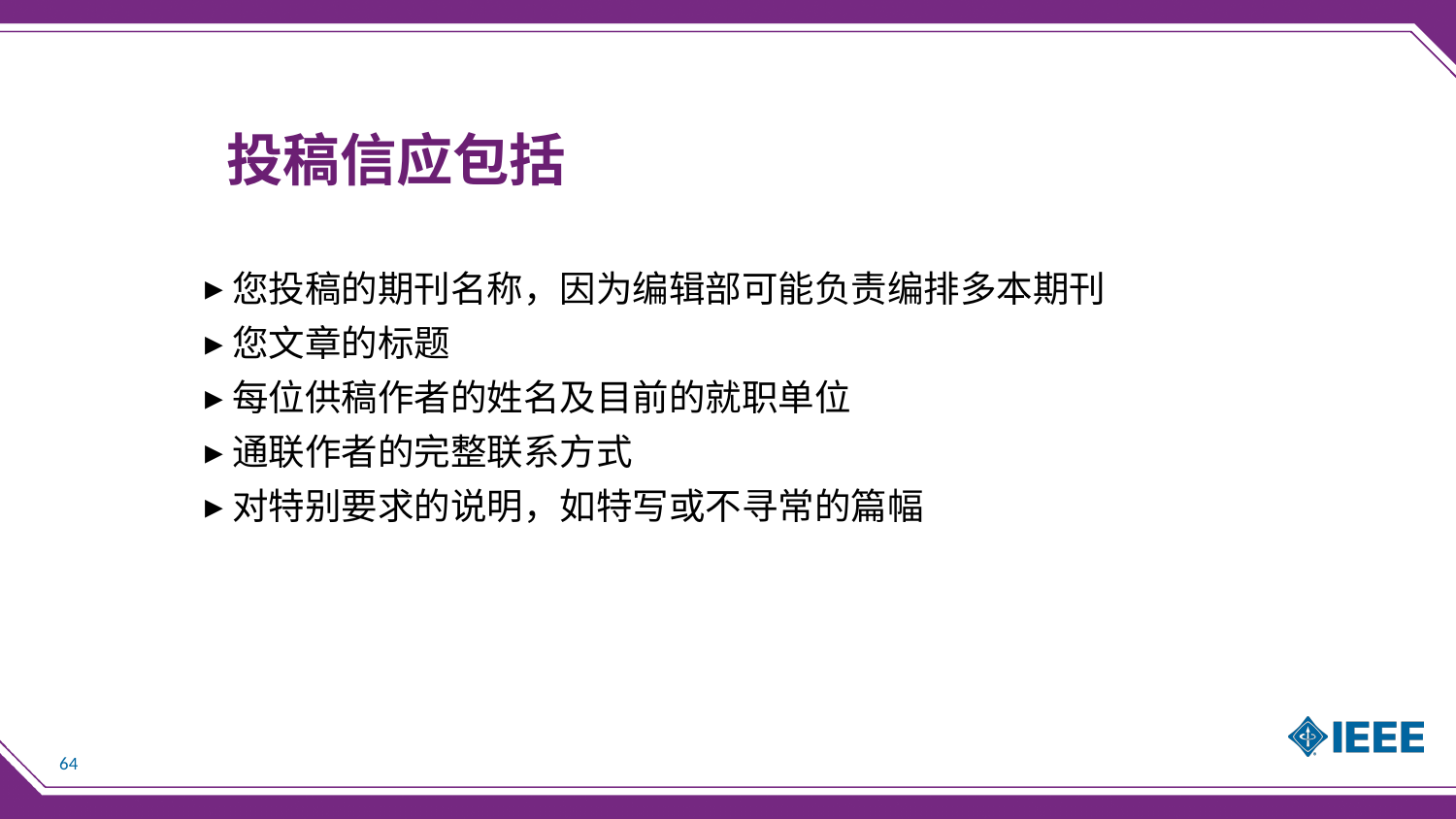

# 投稿信应包括
您投稿的期刊名称，因为编辑部可能负责编排多本期刊
您文章的标题
每位供稿作者的姓名及目前的就职单位
通联作者的完整联系方式
对特别要求的说明，如特写或不寻常的篇幅

64